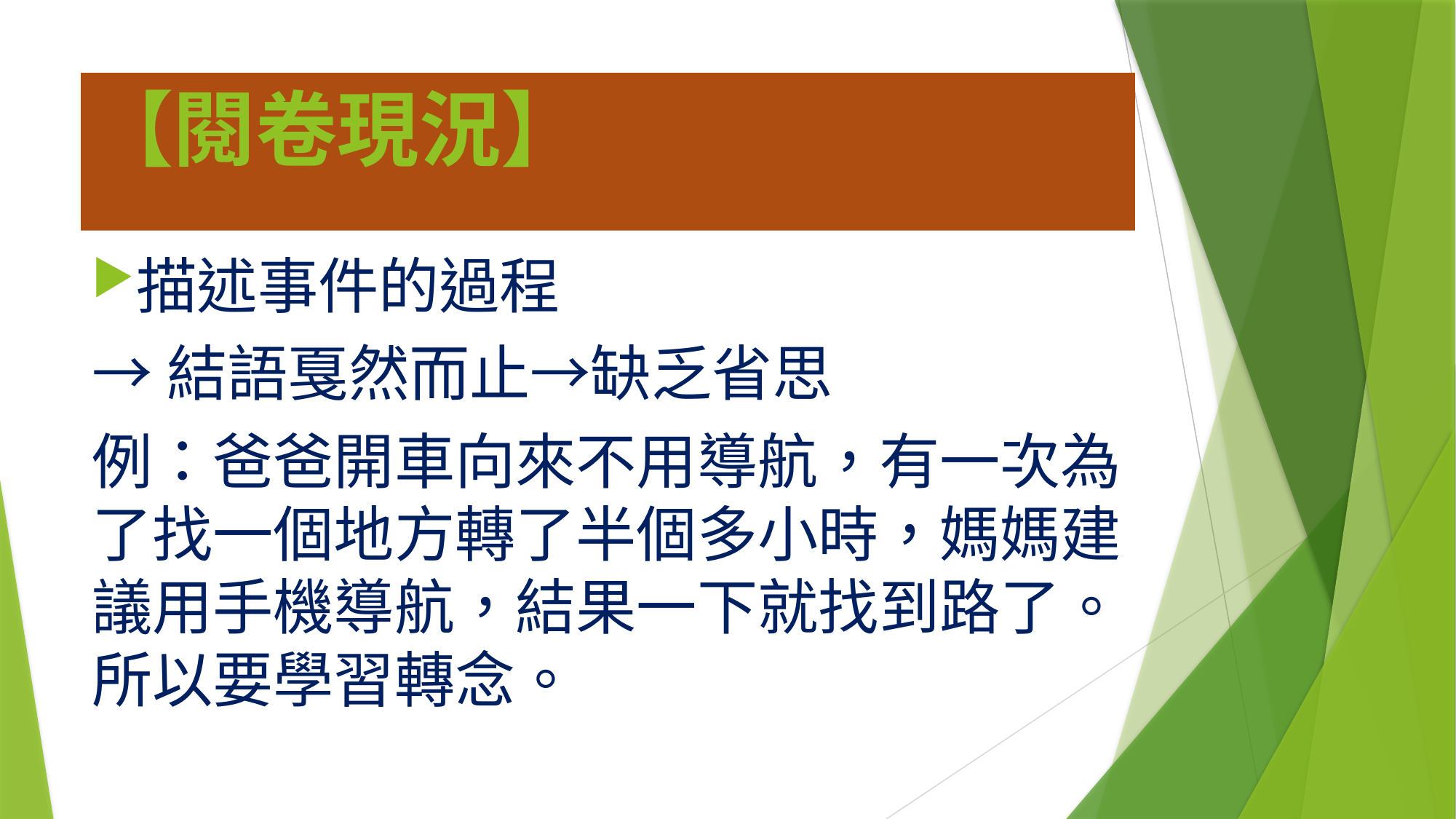

# 【閱卷現況】
描述事件的過程
→結語戛然而止→缺乏省思
例：爸爸開車向來不用導航，有一次為了找一個地方轉了半個多小時，媽媽建議用手機導航，結果一下就找到路了。所以要學習轉念。